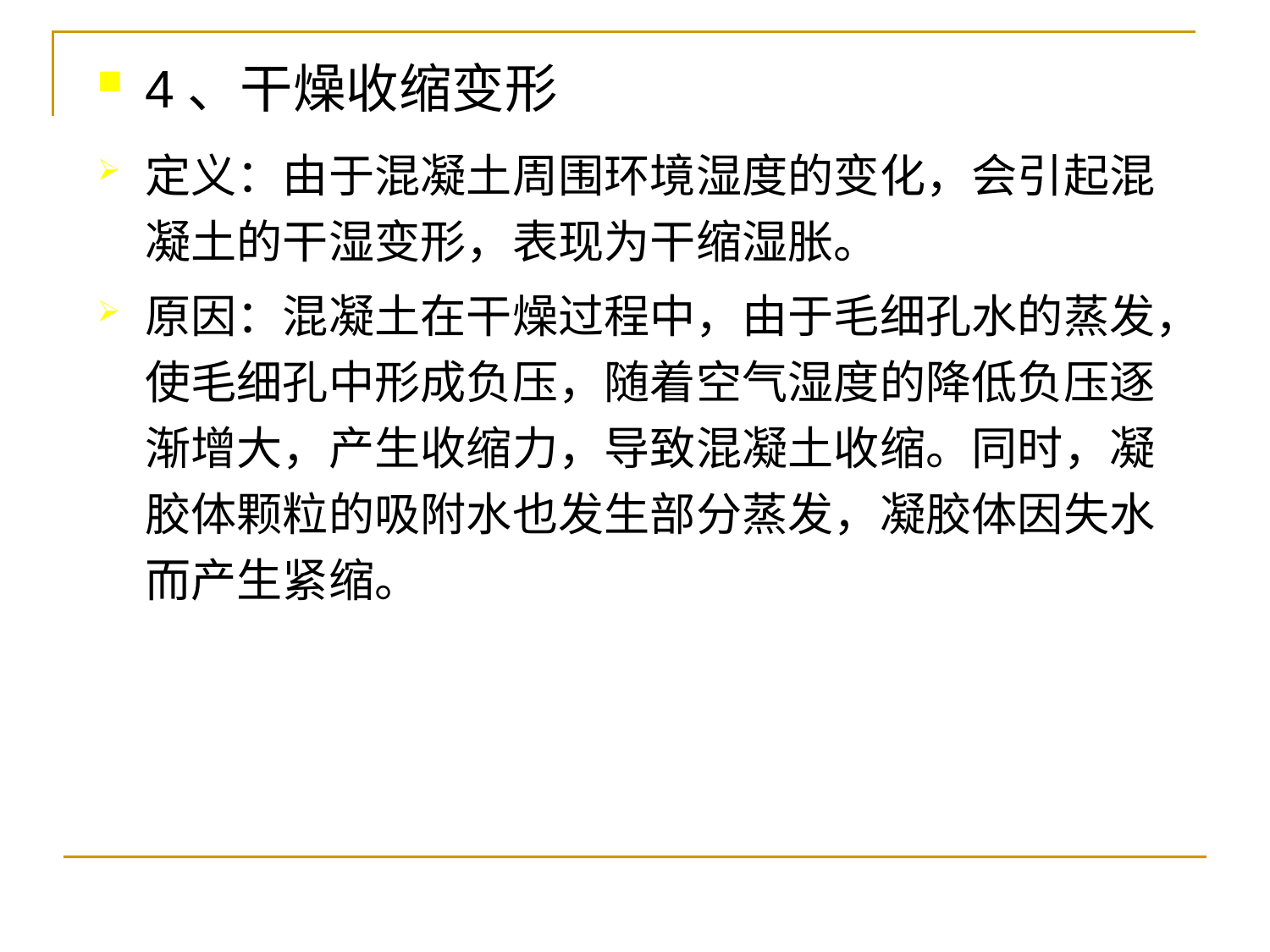

4、干燥收缩变形
定义：由于混凝土周围环境湿度的变化，会引起混凝土的干湿变形，表现为干缩湿胀。
原因：混凝土在干燥过程中，由于毛细孔水的蒸发，使毛细孔中形成负压，随着空气湿度的降低负压逐渐增大，产生收缩力，导致混凝土收缩。同时，凝胶体颗粒的吸附水也发生部分蒸发，凝胶体因失水而产生紧缩。